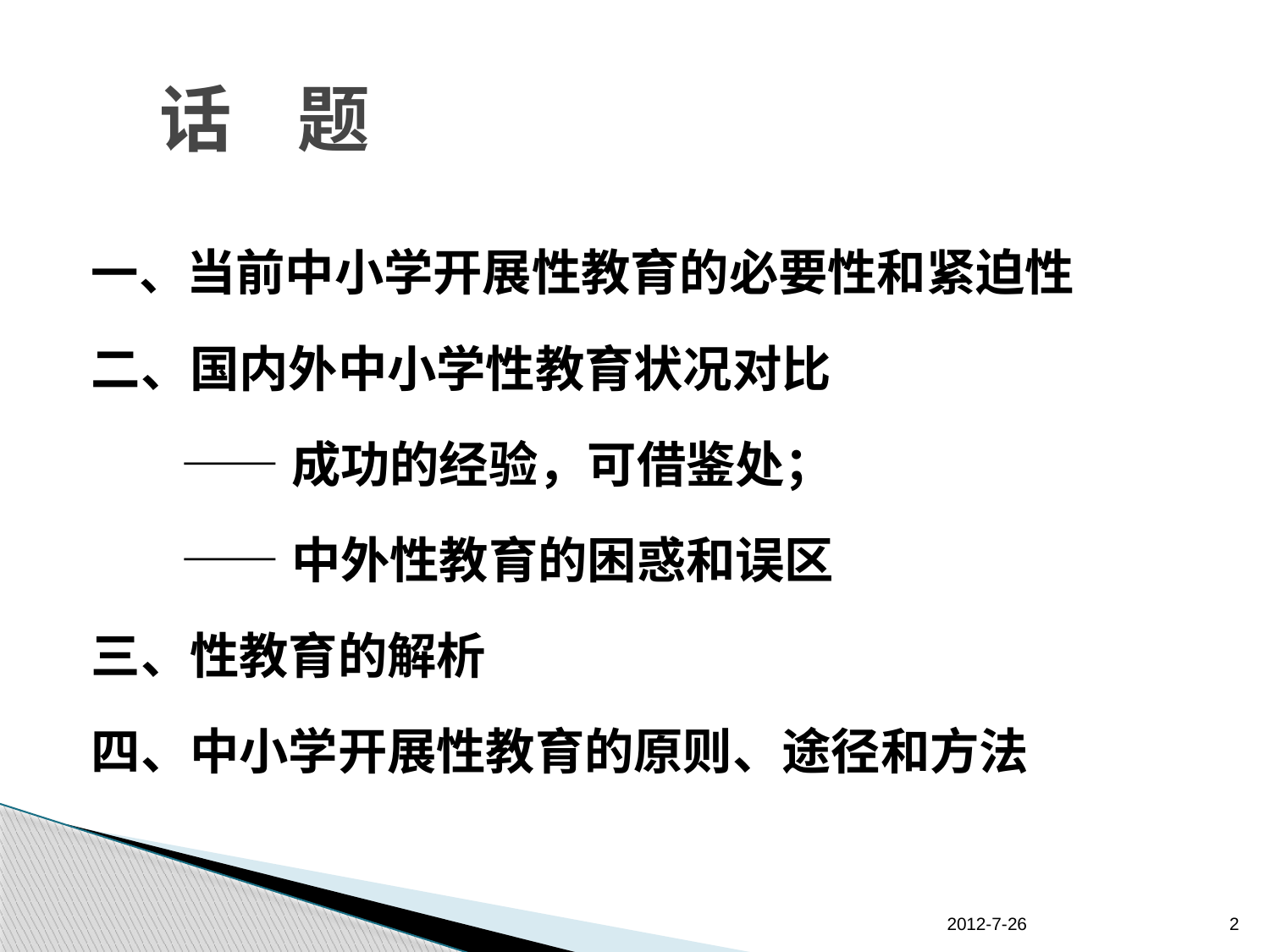

# 话    题
一、当前中小学开展性教育的必要性和紧迫性
二、国内外中小学性教育状况对比
        ——成功的经验，可借鉴处；
        ——中外性教育的困惑和误区
三、性教育的解析
四、中小学开展性教育的原则、途径和方法

2012-7-26
2